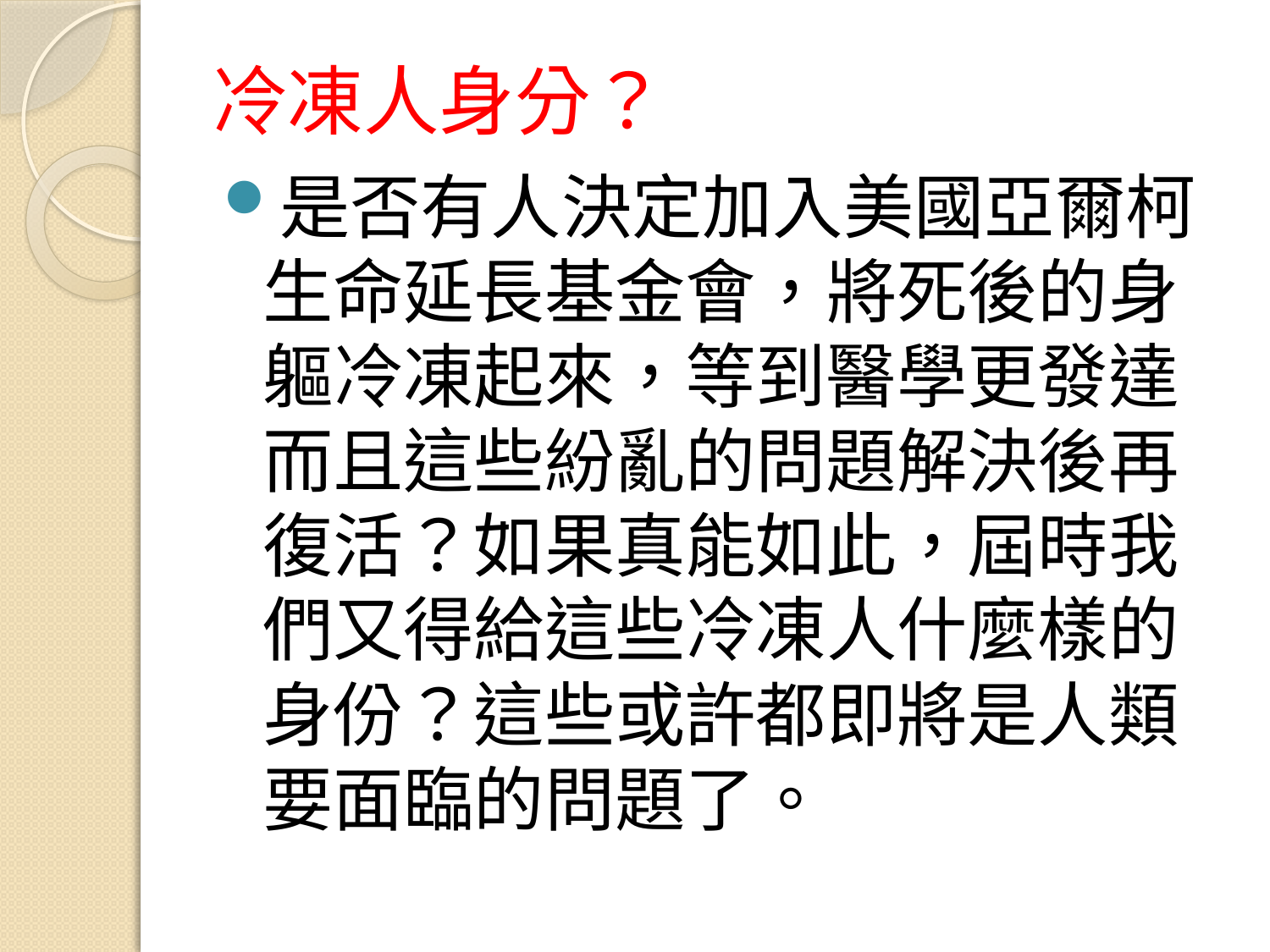

# 冷凍人身分？
是否有人決定加入美國亞爾柯生命延長基金會，將死後的身軀冷凍起來，等到醫學更發達而且這些紛亂的問題解決後再復活？如果真能如此，屆時我們又得給這些冷凍人什麼樣的身份？這些或許都即將是人類要面臨的問題了。